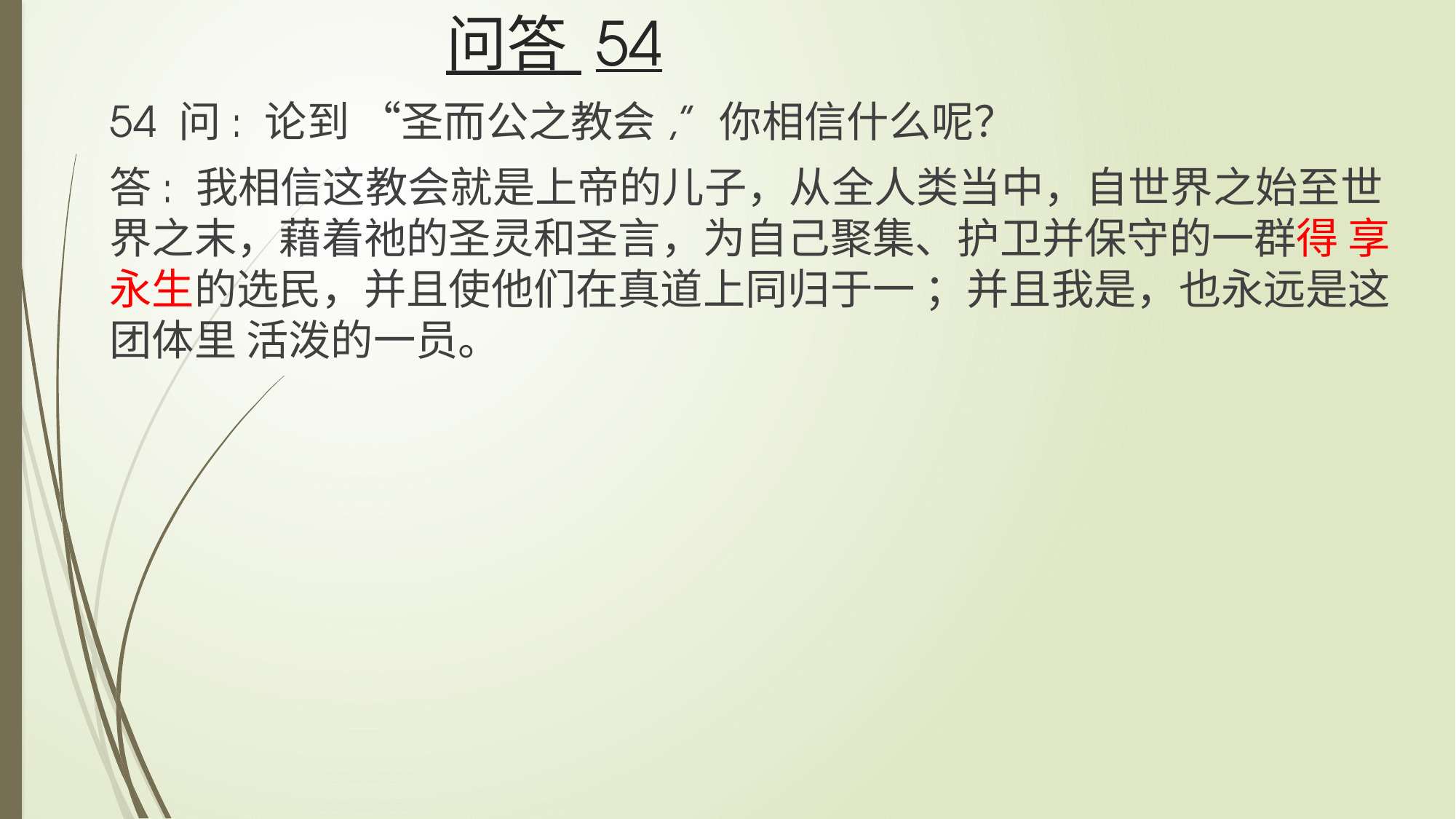

# 问答 54
54 问: 论到 “圣而公之教会,” 你相信什么呢？
答: 我相信这教会就是上帝的儿子，从全人类当中，自世界之始至世界之末，藉着祂的圣灵和圣言，为自己聚集、护卫并保守的一群得 享永生的选民，并且使他们在真道上同归于一 ；并且我是，也永远是这团体里 活泼的一员。